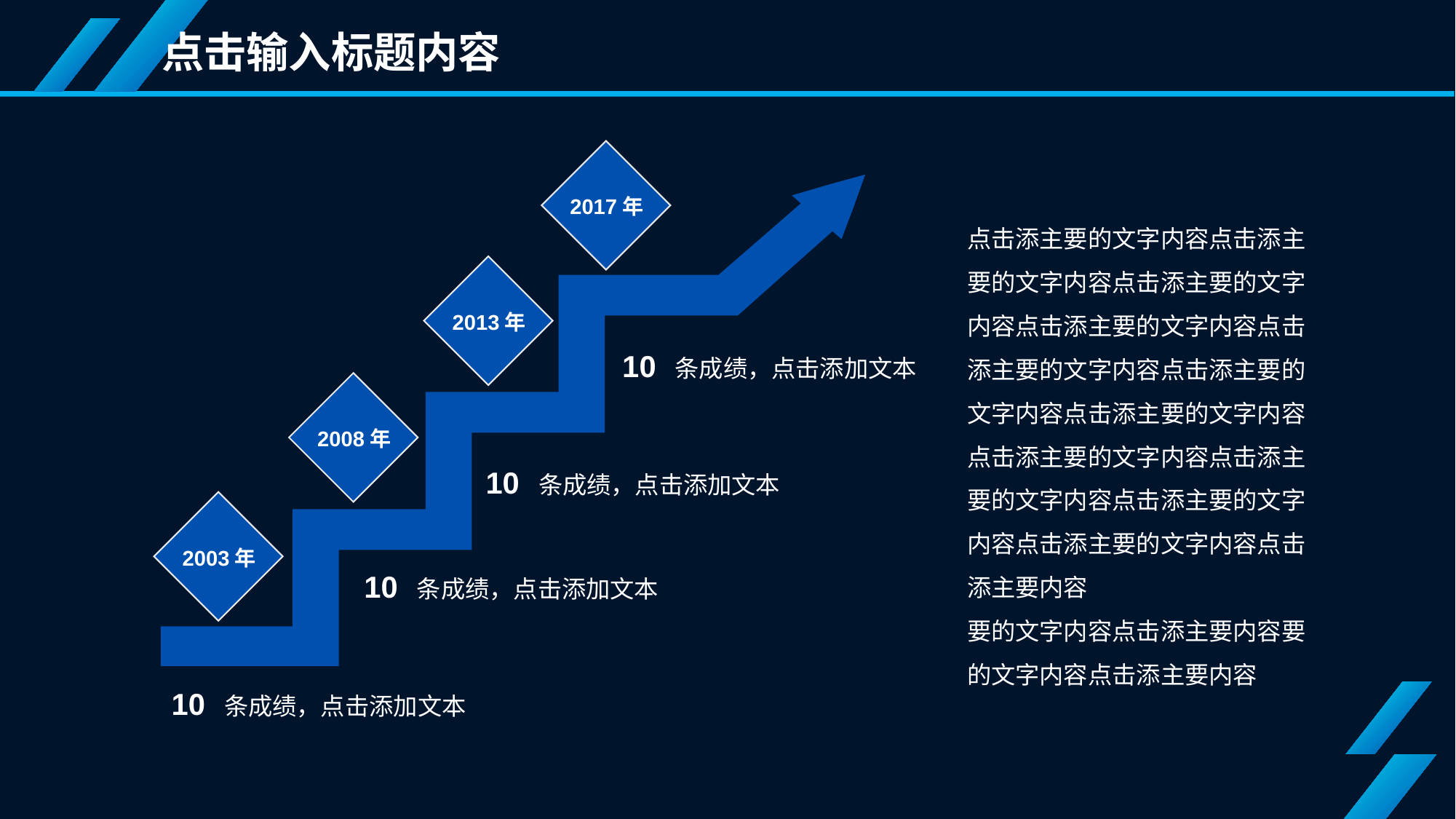

点击输入标题内容

2017年

点击添主要的文字内容点击添主要的文字内容点击添主要的文字内容点击添主要的文字内容点击添主要的文字内容点击添主要的文字内容点击添主要的文字内容点击添主要的文字内容点击添主要的文字内容点击添主要的文字内容点击添主要的文字内容点击添主要内容
要的文字内容点击添主要内容要的文字内容点击添主要内容

2013年
10 条成绩，点击添加文本

2008年
10 条成绩，点击添加文本

2003年
10 条成绩，点击添加文本
10 条成绩，点击添加文本